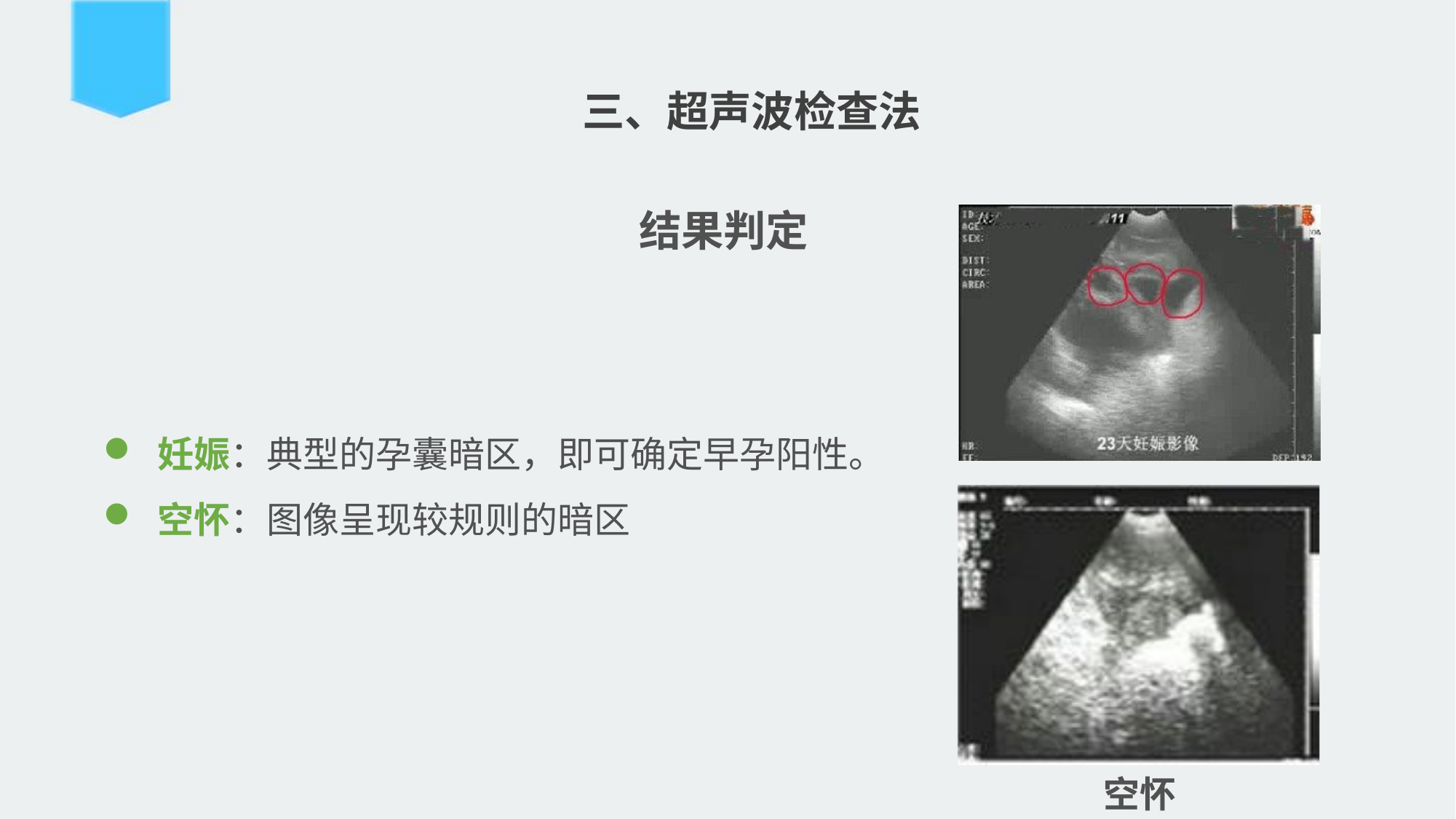

三、超声波检查法
结果判定

妊娠：典型的孕囊暗区，即可确定早孕阳性。
空怀：图像呈现较规则的暗区

空怀